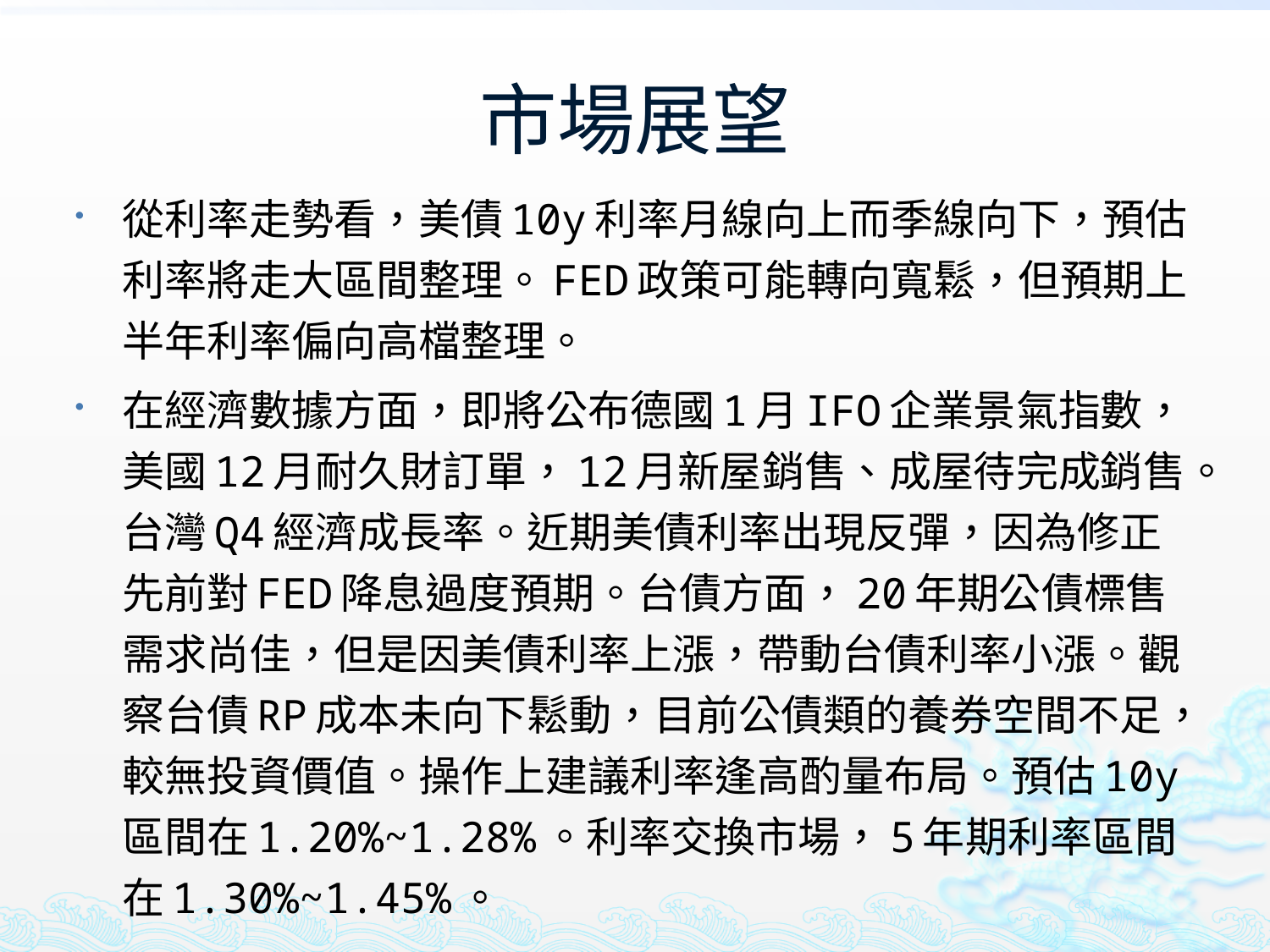

# 市場展望
從利率走勢看，美債10y利率月線向上而季線向下，預估利率將走大區間整理。FED政策可能轉向寬鬆，但預期上半年利率偏向高檔整理。
在經濟數據方面，即將公布德國1月IFO企業景氣指數，美國12月耐久財訂單，12月新屋銷售、成屋待完成銷售。台灣Q4經濟成長率。近期美債利率出現反彈，因為修正先前對FED降息過度預期。台債方面，20年期公債標售需求尚佳，但是因美債利率上漲，帶動台債利率小漲。觀察台債RP成本未向下鬆動，目前公債類的養券空間不足，較無投資價值。操作上建議利率逢高酌量布局。預估10y區間在1.20%~1.28%。利率交換市場，5年期利率區間在1.30%~1.45%。